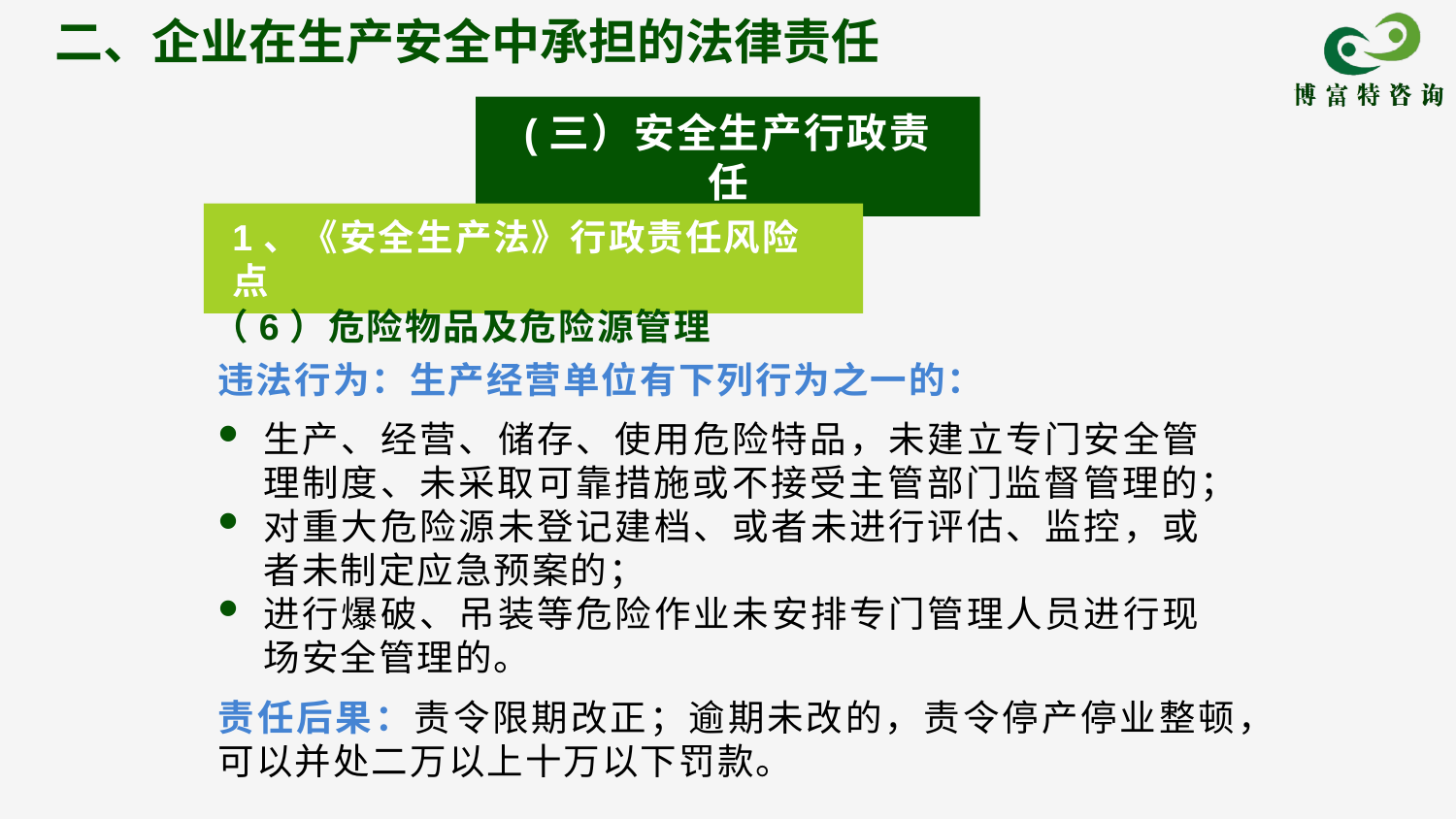

二、企业在生产安全中承担的法律责任
(三）安全生产行政责任
1、《安全生产法》行政责任风险点
违法行为：生产经营单位有下列行为之一的：
（6）危险物品及危险源管理
生产、经营、储存、使用危险特品，未建立专门安全管理制度、未采取可靠措施或不接受主管部门监督管理的；
对重大危险源未登记建档、或者未进行评估、监控，或者未制定应急预案的；
进行爆破、吊装等危险作业未安排专门管理人员进行现场安全管理的。
责任后果：责令限期改正；逾期未改的，责令停产停业整顿，可以并处二万以上十万以下罚款。